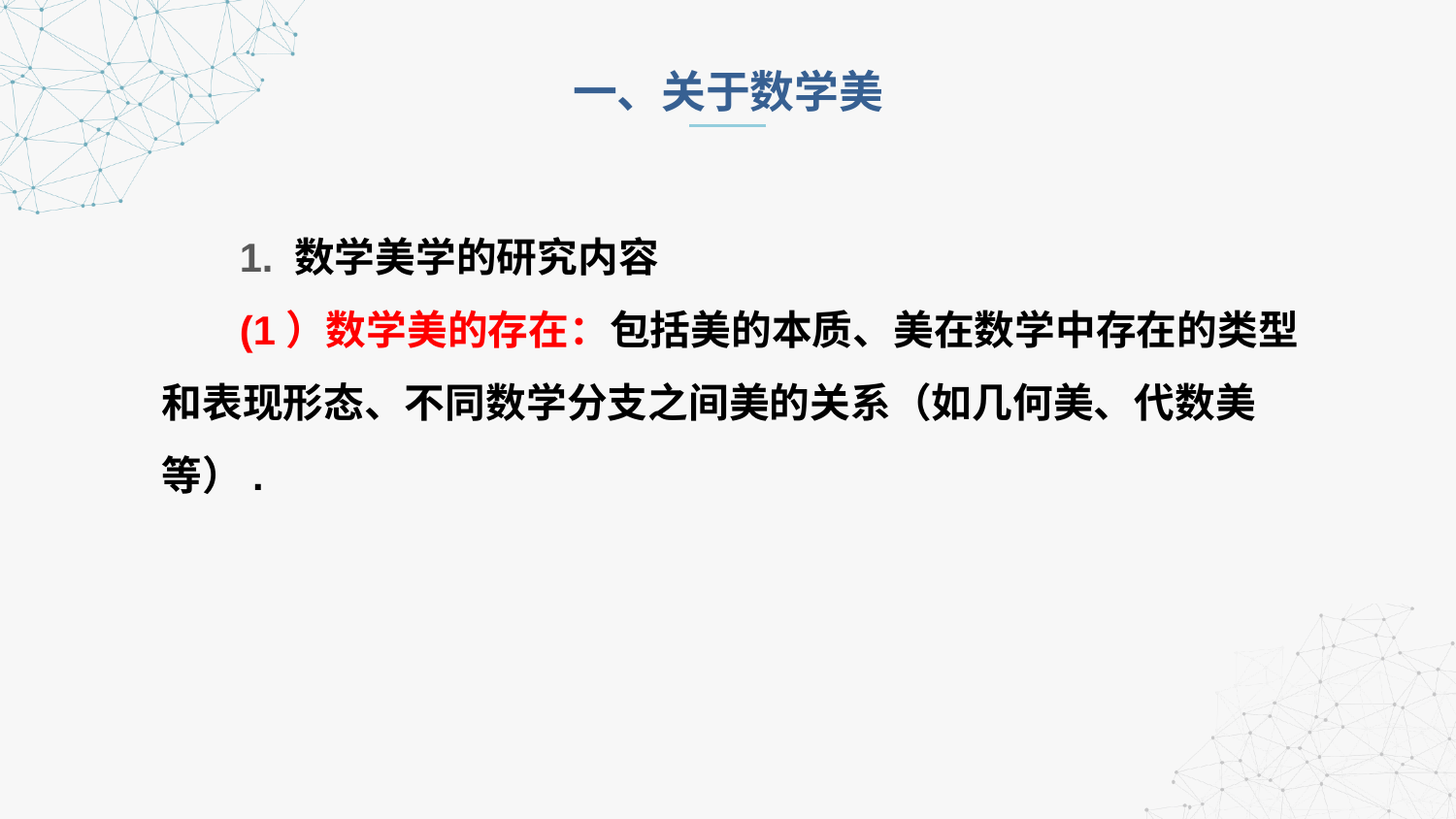

一、关于数学美
       1. 数学美学的研究内容
       (1）数学美的存在：包括美的本质、美在数学中存在的类型和表现形态、不同数学分支之间美的关系（如几何美、代数美等）.